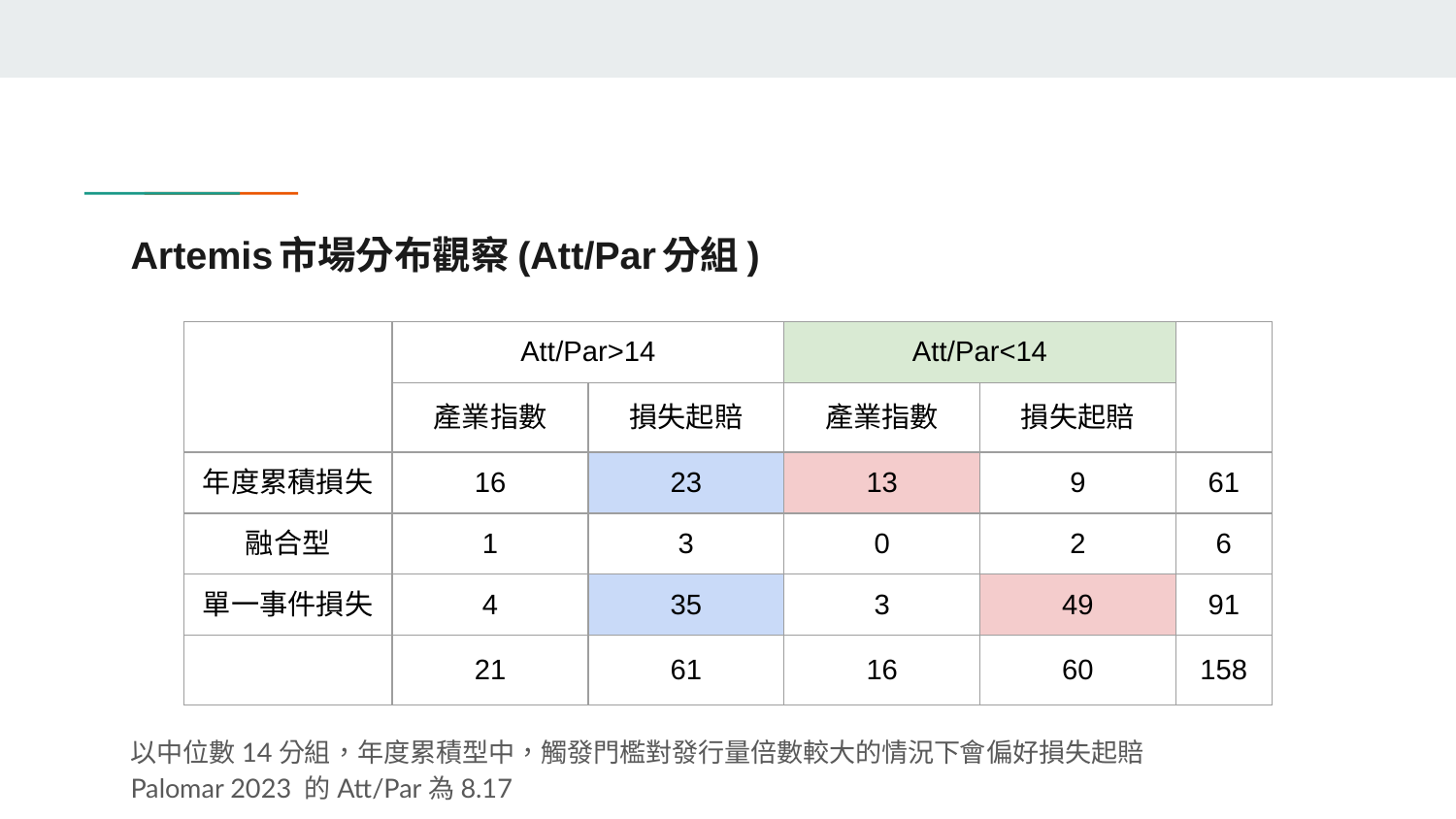

# Artemis市場分布觀察(Att/Par分組)
|  | Att/Par>14 |  | Att/Par<14 |  |  |
| --- | --- | --- | --- | --- | --- |
|  | 產業指數 | 損失起賠 | 產業指數 | 損失起賠 |  |
| 年度累積損失 | 16 | 23 | 13 | 9 | 61 |
| 融合型 | 1 | 3 | 0 | 2 | 6 |
| 單一事件損失 | 4 | 35 | 3 | 49 | 91 |
|  | 21 | 61 | 16 | 60 | 158 |

以中位數14分組，年度累積型中，觸發門檻對發行量倍數較大的情況下會偏好損失起賠
Palomar 2023 的Att/Par為8.17